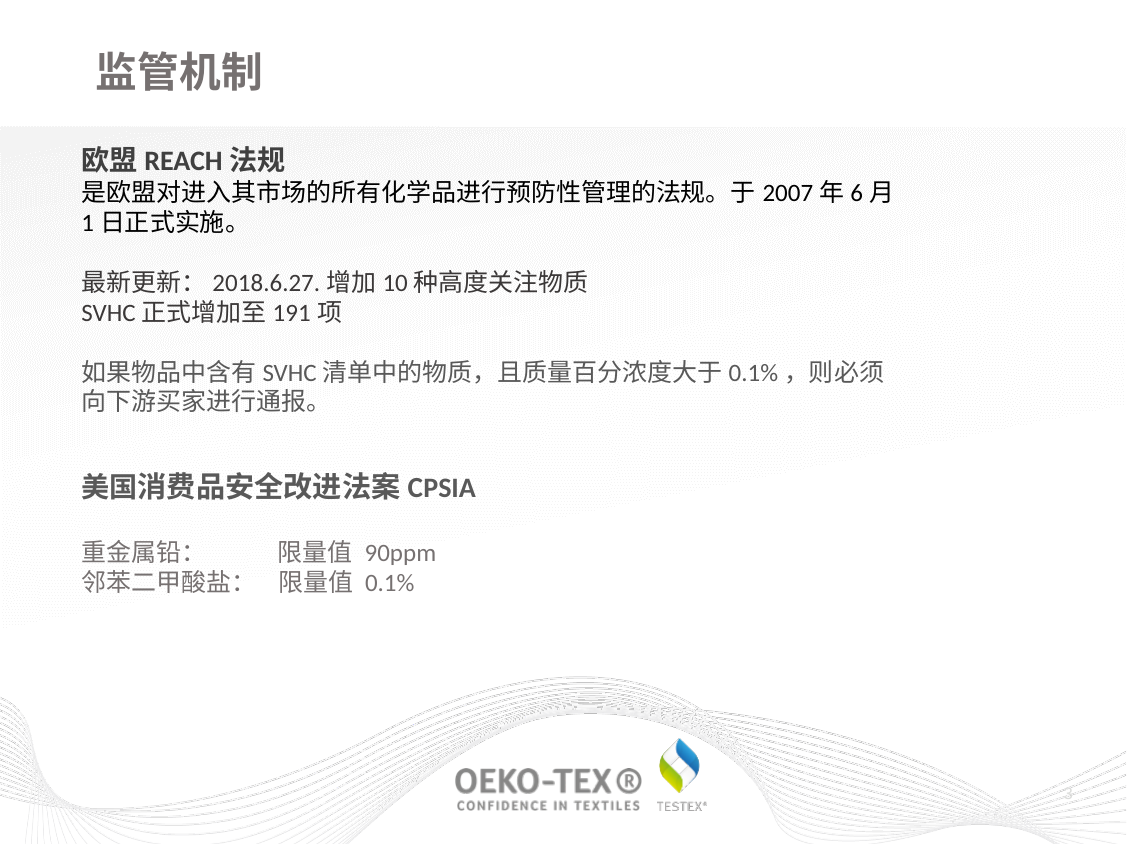

监管机制
欧盟REACH法规
是欧盟对进入其市场的所有化学品进行预防性管理的法规。于2007年6月1日正式实施。

最新更新：2018.6.27.增加10种高度关注物质
SVHC正式增加至191项

如果物品中含有SVHC清单中的物质，且质量百分浓度大于0.1%，则必须向下游买家进行通报。

美国消费品安全改进法案CPSIA

重金属铅：             限量值 90ppm
邻苯二甲酸盐：    限量值 0.1%

3